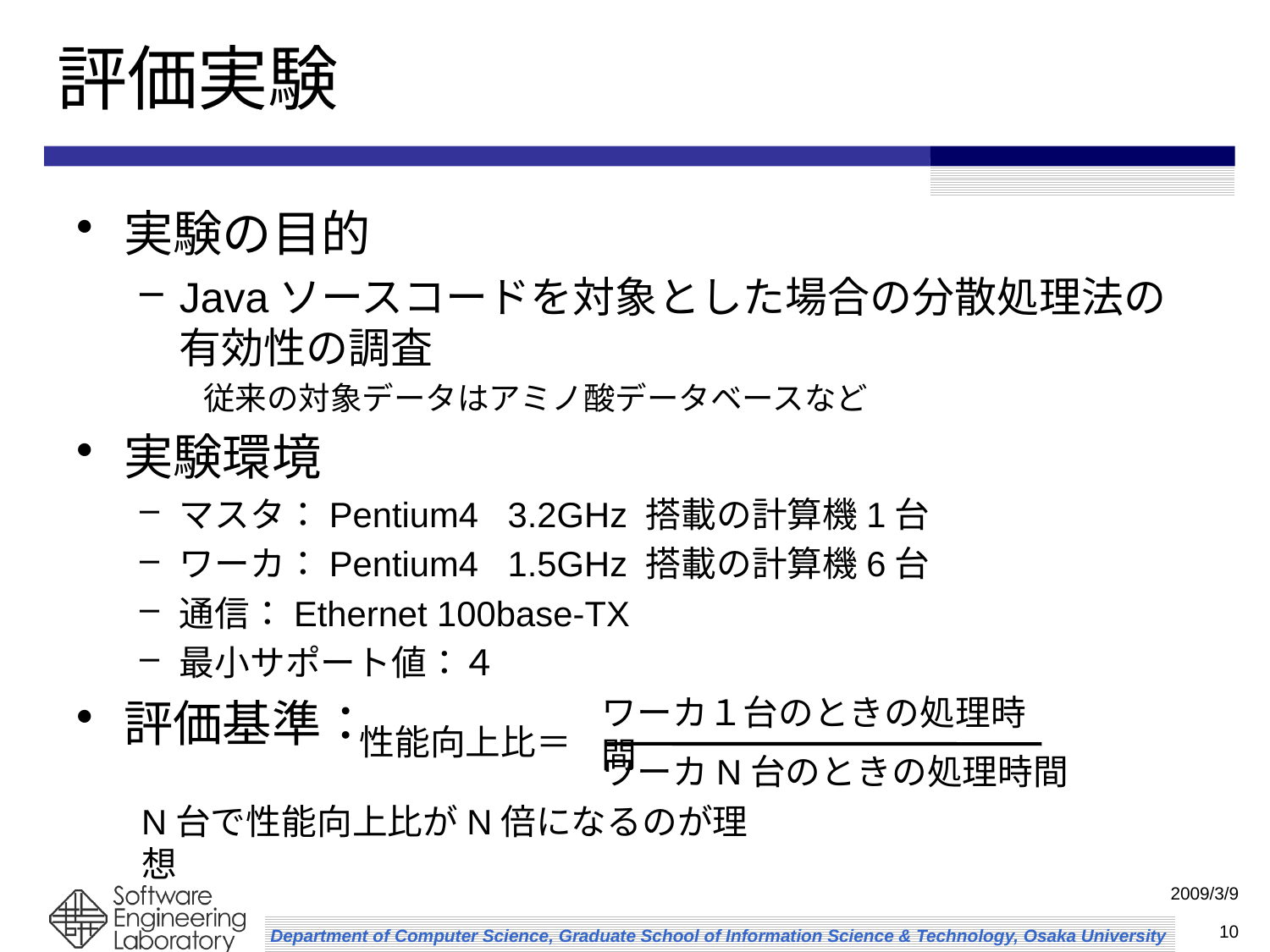

# 評価実験
実験の目的
Javaソースコードを対象とした場合の分散処理法の有効性の調査
従来の対象データはアミノ酸データベースなど
実験環境
マスタ：Pentium4   3.2GHz 搭載の計算機1台
ワーカ：Pentium4   1.5GHz 搭載の計算機6台
通信：Ethernet 100base-TX
最小サポート値：４
評価基準：

ワーカ１台のときの処理時間
性能向上比＝
ワーカN台のときの処理時間
N台で性能向上比がN倍になるのが理想

2009/3/9
10